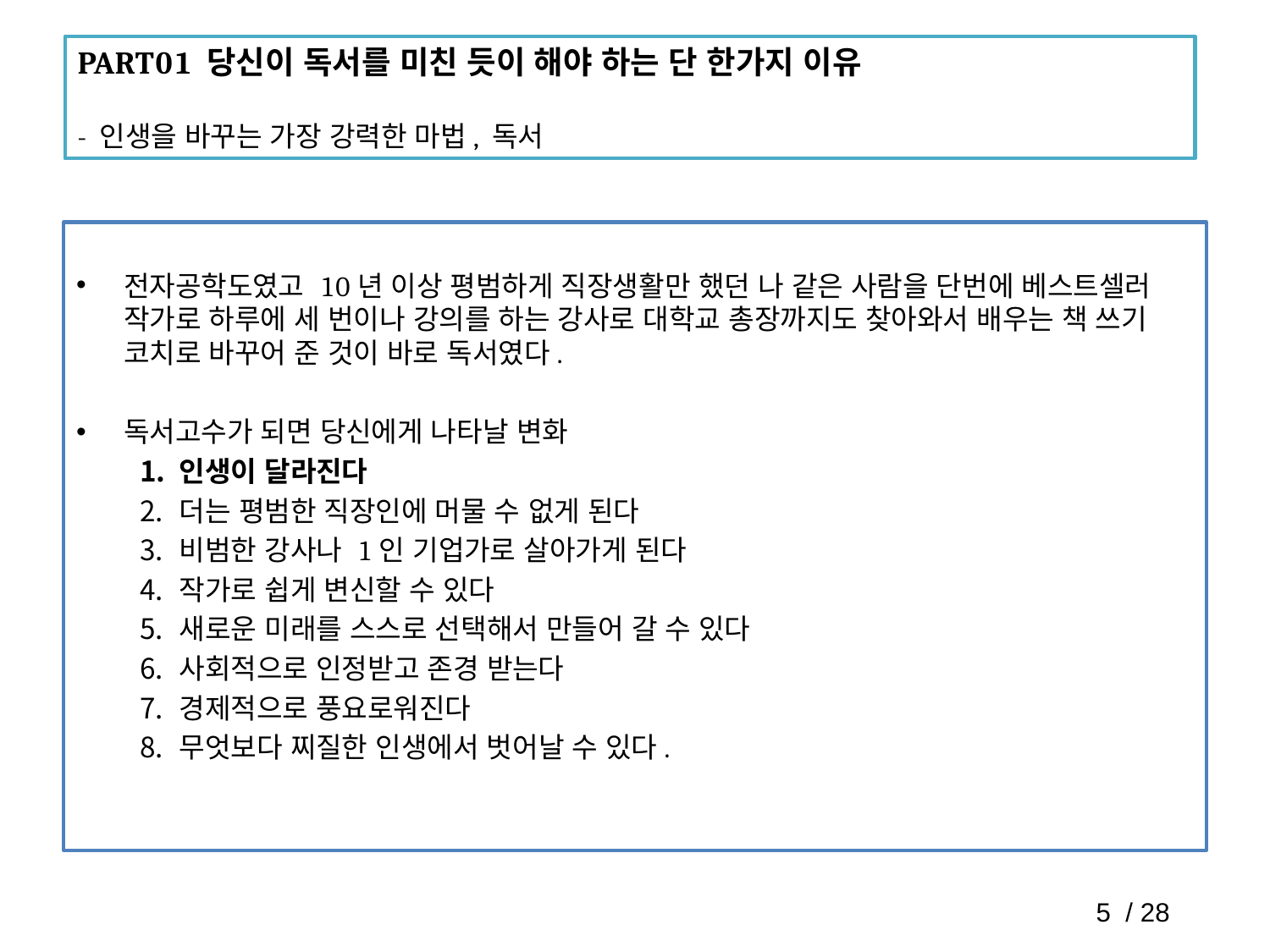

PART01 당신이 독서를 미친 듯이 해야 하는 단 한가지 이유
- 인생을 바꾸는 가장 강력한 마법, 독서

전자공학도였고 10년 이상 평범하게 직장생활만 했던 나 같은 사람을 단번에 베스트셀러 작가로 하루에 세 번이나 강의를 하는 강사로 대학교 총장까지도 찾아와서 배우는 책 쓰기 코치로 바꾸어 준 것이 바로 독서였다.

독서고수가 되면 당신에게 나타날 변화
인생이 달라진다
더는 평범한 직장인에 머물 수 없게 된다
비범한 강사나 1인 기업가로 살아가게 된다
작가로 쉽게 변신할 수 있다
새로운 미래를 스스로 선택해서 만들어 갈 수 있다
사회적으로 인정받고 존경 받는다
경제적으로 풍요로워진다
무엇보다 찌질한 인생에서 벗어날 수 있다.

5  / 28